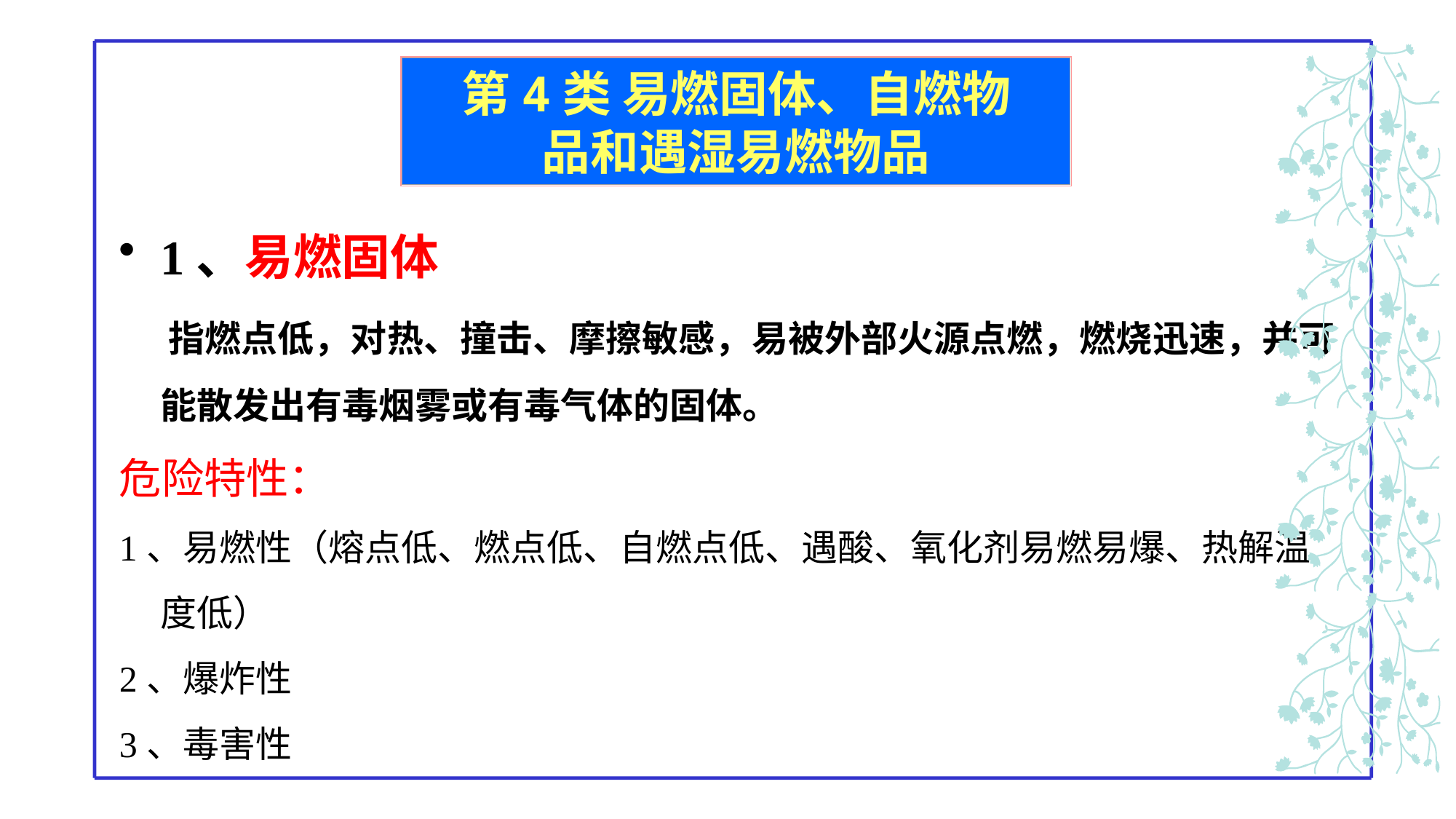

第4类 易燃固体、自燃物
品和遇湿易燃物品

1、易燃固体
    指燃点低，对热、撞击、摩擦敏感，易被外部火源点燃，燃烧迅速，并可能散发出有毒烟雾或有毒气体的固体。
危险特性：
1、易燃性（熔点低、燃点低、自燃点低、遇酸、氧化剂易燃易爆、热解温度低）
2、爆炸性
3、毒害性